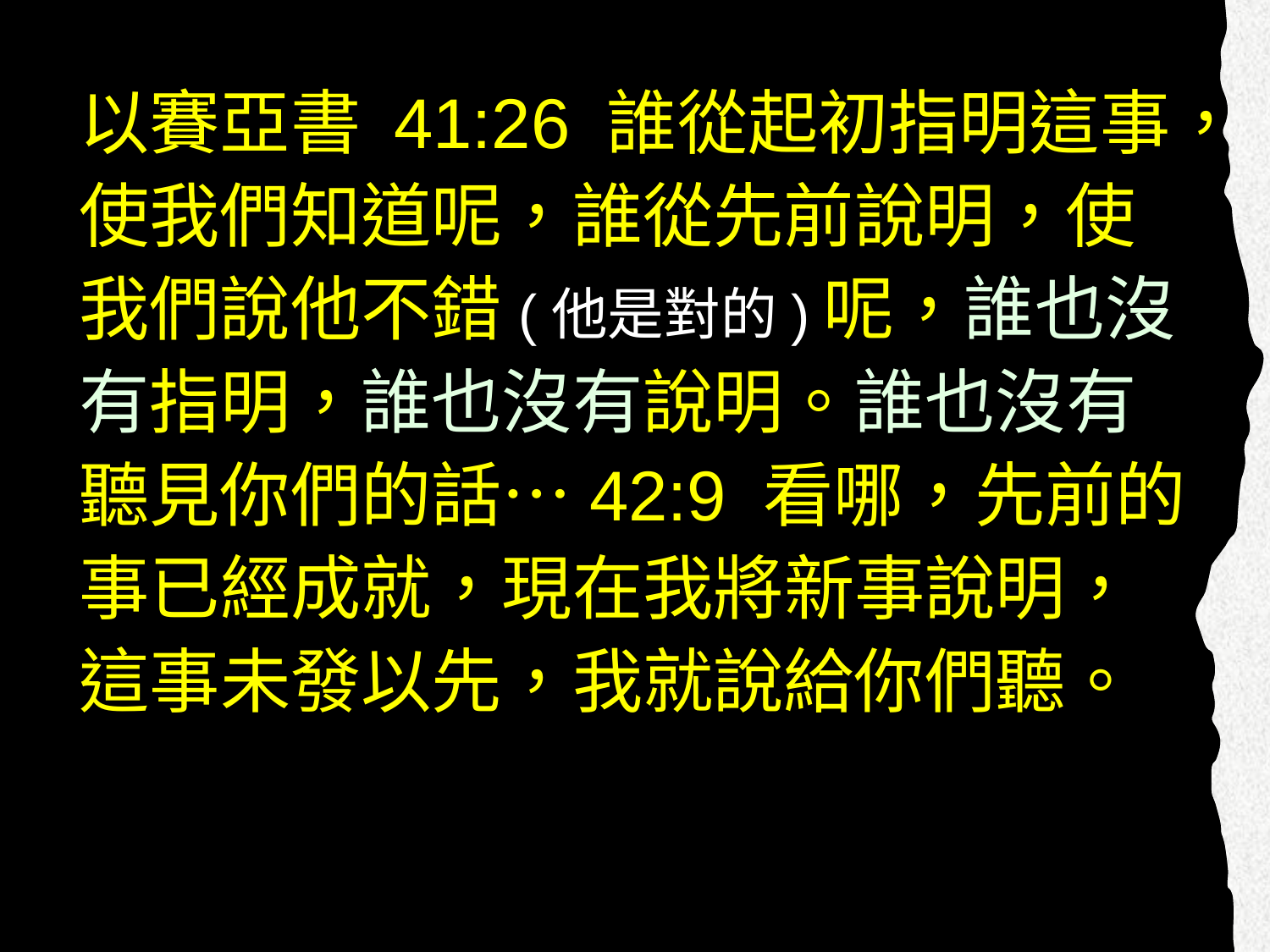

以賽亞書 41:26 誰從起初指明這事，使我們知道呢，誰從先前說明，使我們說他不錯(他是對的)呢，誰也沒有指明，誰也沒有說明。誰也沒有聽見你們的話…42:9 看哪，先前的事已經成就，現在我將新事說明，這事未發以先，我就說給你們聽。